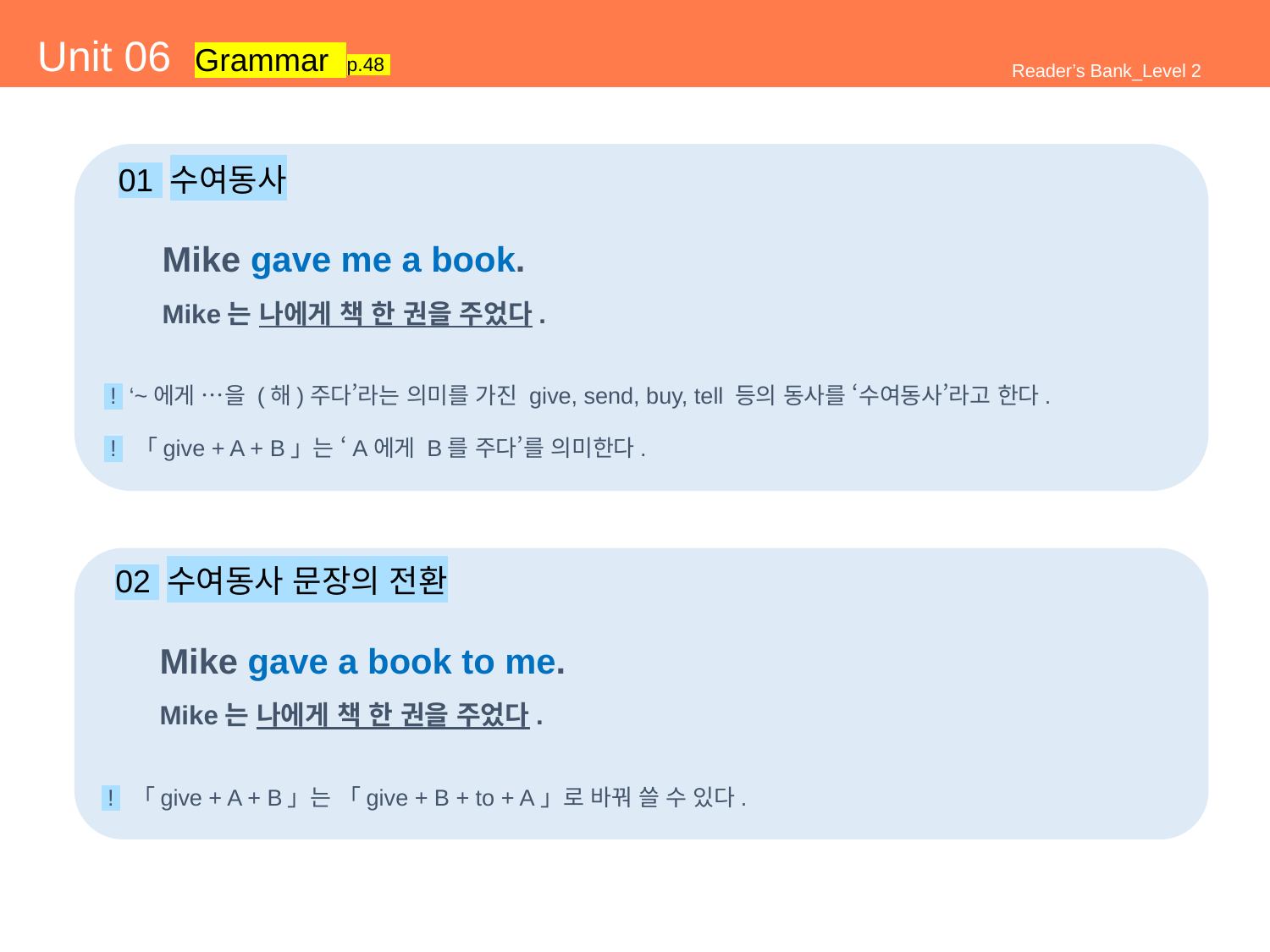

# Unit 06  Grammar  p.48
Reader’s Bank_Level 2

  01 수여동사

      Mike gave me a book.
      Mike는 나에게 책 한 권을 주었다.

 !  ‘~에게 …을 (해)주다’라는 의미를 가진 give, send, buy, tell 등의 동사를 ‘수여동사’라고 한다.
 !  「give + A + B」는 ‘A에게 B를 주다’를 의미한다.

  02 수여동사 문장의 전환

      Mike gave a book to me.
      Mike는 나에게 책 한 권을 주었다.

 !  「give + A + B」는 「give + B + to + A」로 바꿔 쓸 수 있다.